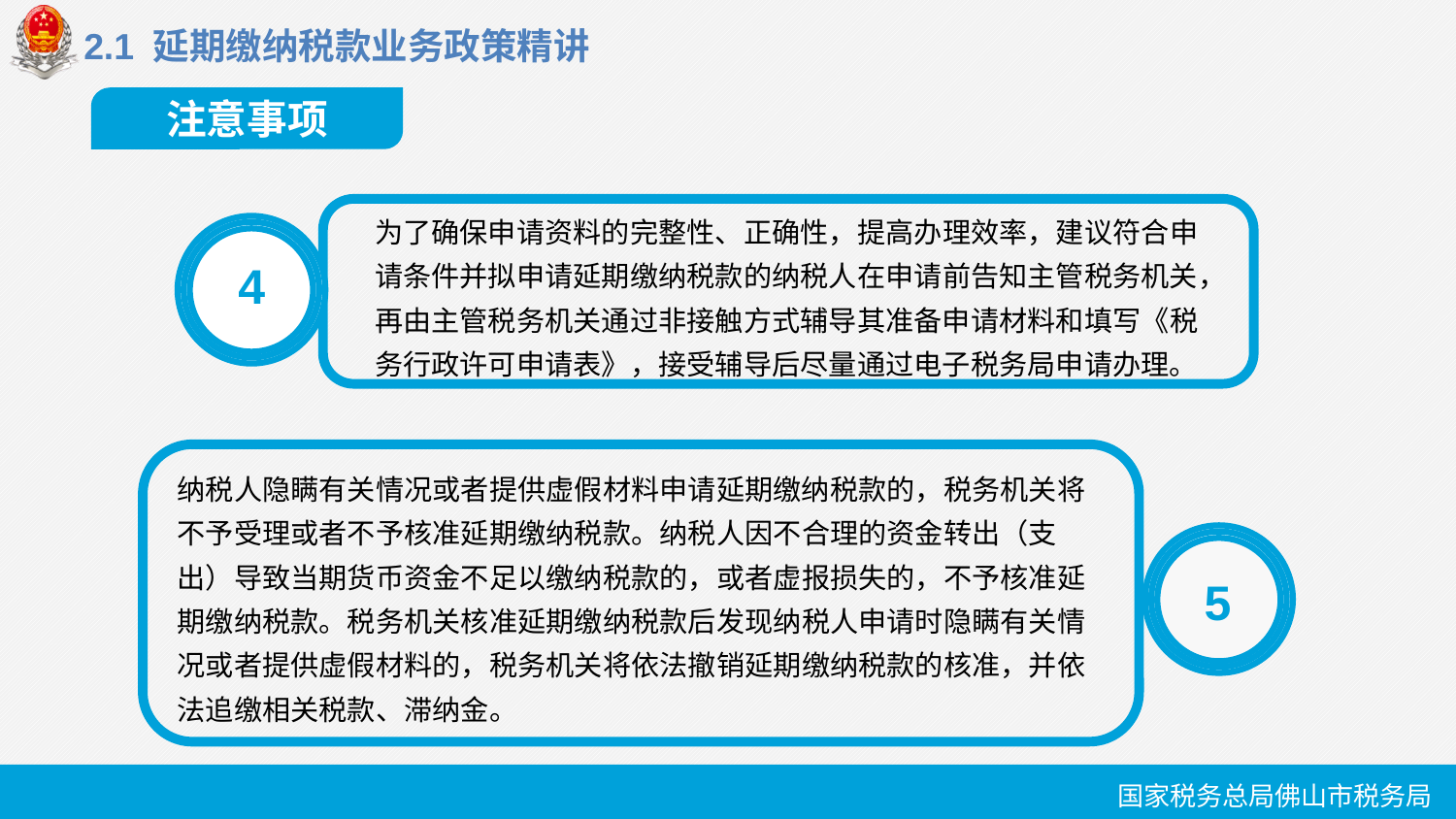

2.1 延期缴纳税款业务政策精讲
注意事项

为了确保申请资料的完整性、正确性，提高办理效率，建议符合申请条件并拟申请延期缴纳税款的纳税人在申请前告知主管税务机关，再由主管税务机关通过非接触方式辅导其准备申请材料和填写《税务行政许可申请表》，接受辅导后尽量通过电子税务局申请办理。

4

纳税人隐瞒有关情况或者提供虚假材料申请延期缴纳税款的，税务机关将不予受理或者不予核准延期缴纳税款。纳税人因不合理的资金转出（支出）导致当期货币资金不足以缴纳税款的，或者虚报损失的，不予核准延期缴纳税款。税务机关核准延期缴纳税款后发现纳税人申请时隐瞒有关情况或者提供虚假材料的，税务机关将依法撤销延期缴纳税款的核准，并依法追缴相关税款、滞纳金。

5